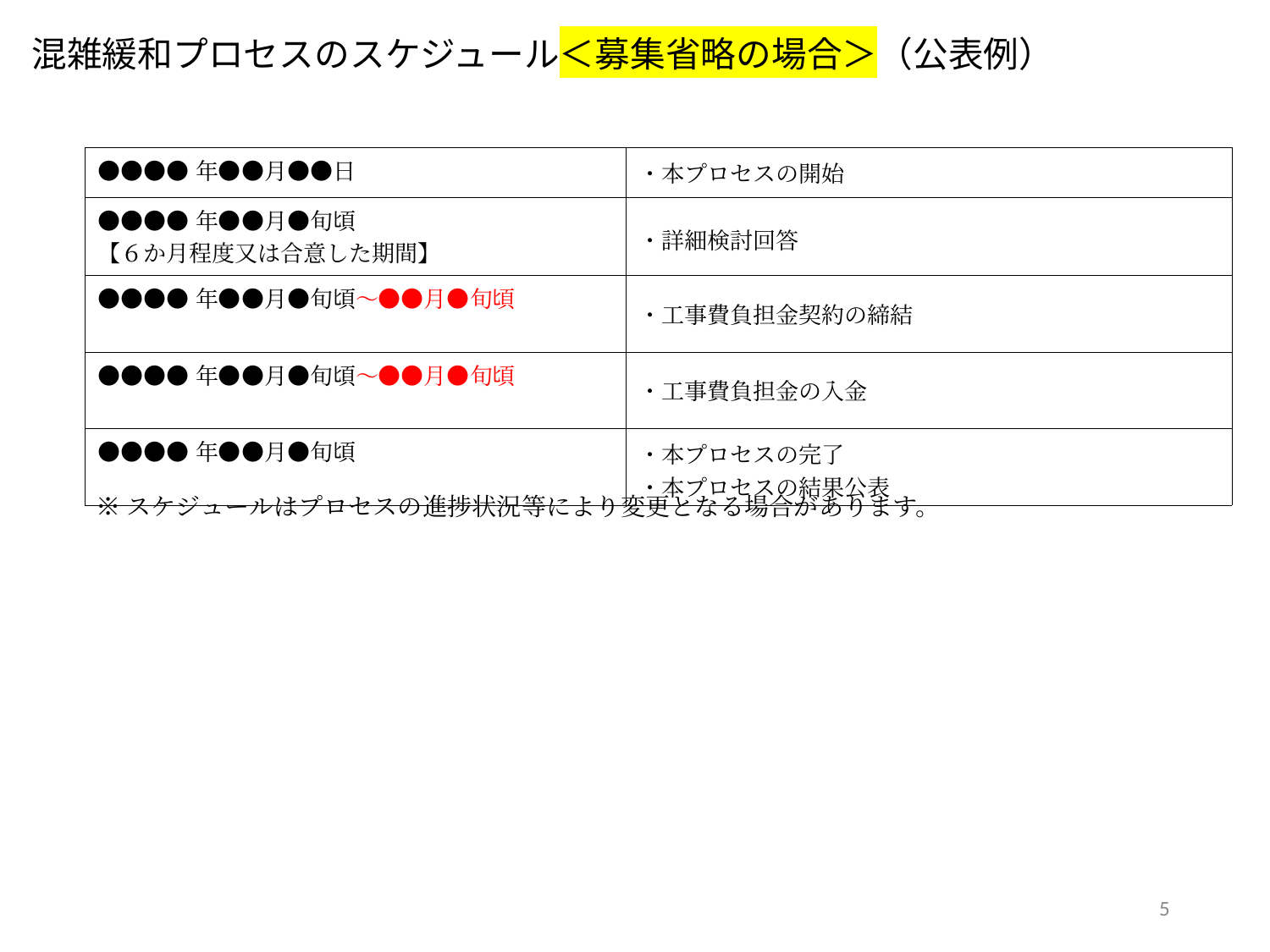

混雑緩和プロセスのスケジュール＜募集省略の場合＞（公表例）
| ●●●●年●●月●●日 | ・本プロセスの開始 |
| --- | --- |
| ●●●●年●●月●旬頃 【６か月程度又は合意した期間】 | ・詳細検討回答 |
| ●●●●年●●月●旬頃～●●月●旬頃 | ・工事費負担金契約の締結 |
| ●●●●年●●月●旬頃～●●月●旬頃 | ・工事費負担金の入金 |
| ●●●●年●●月●旬頃 | ・本プロセスの完了 ・本プロセスの結果公表 |
| ●●●●年●●月●●日 | ・本プロセスの開始 |
| --- | --- |
| ●●●●年●●月●旬頃 【６か月程度又は合意した期間】 | ・詳細検討回答 |
| ●●●●年●●月●旬頃 | ・工事費負担金契約の締結 |
| ●●●●年●●月●旬頃 | ・工事費負担金の入金 |
| ●●●●年●●月●旬頃 | ・本プロセスの完了 ・本プロセスの結果公表 |
※スケジュールはプロセスの進捗状況等により変更となる場合があります。
5